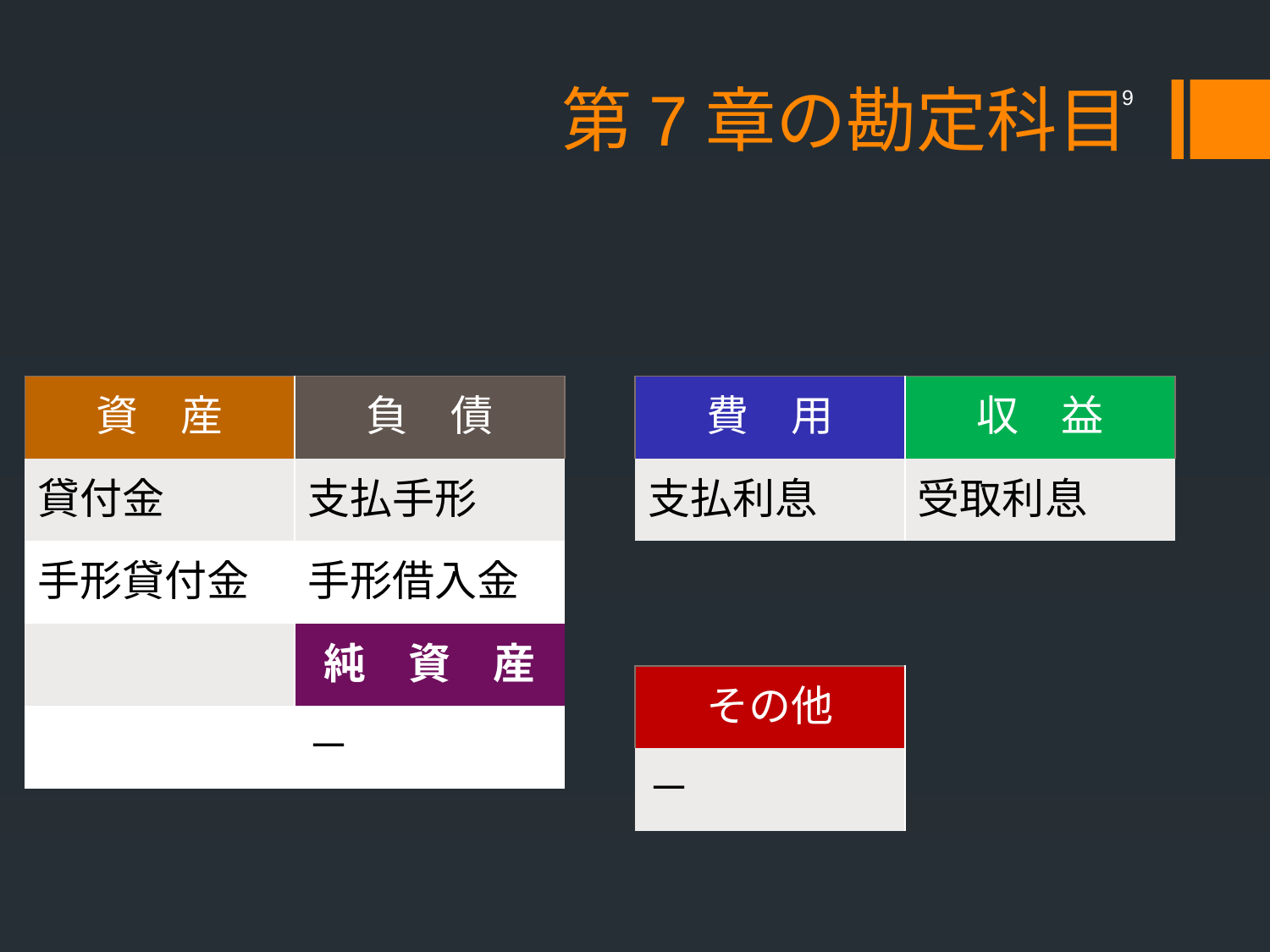

# 第7章の勘定科目
9
| 資　産 | 負　債 |
| --- | --- |
| 貸付金 | 支払手形 |
| 手形貸付金 | 手形借入金 |
|  | 純　資　産 |
|  | － |
| 費　用 | 収　益 |
| --- | --- |
| 支払利息 | 受取利息 |
| その他 |
| --- |
| － |